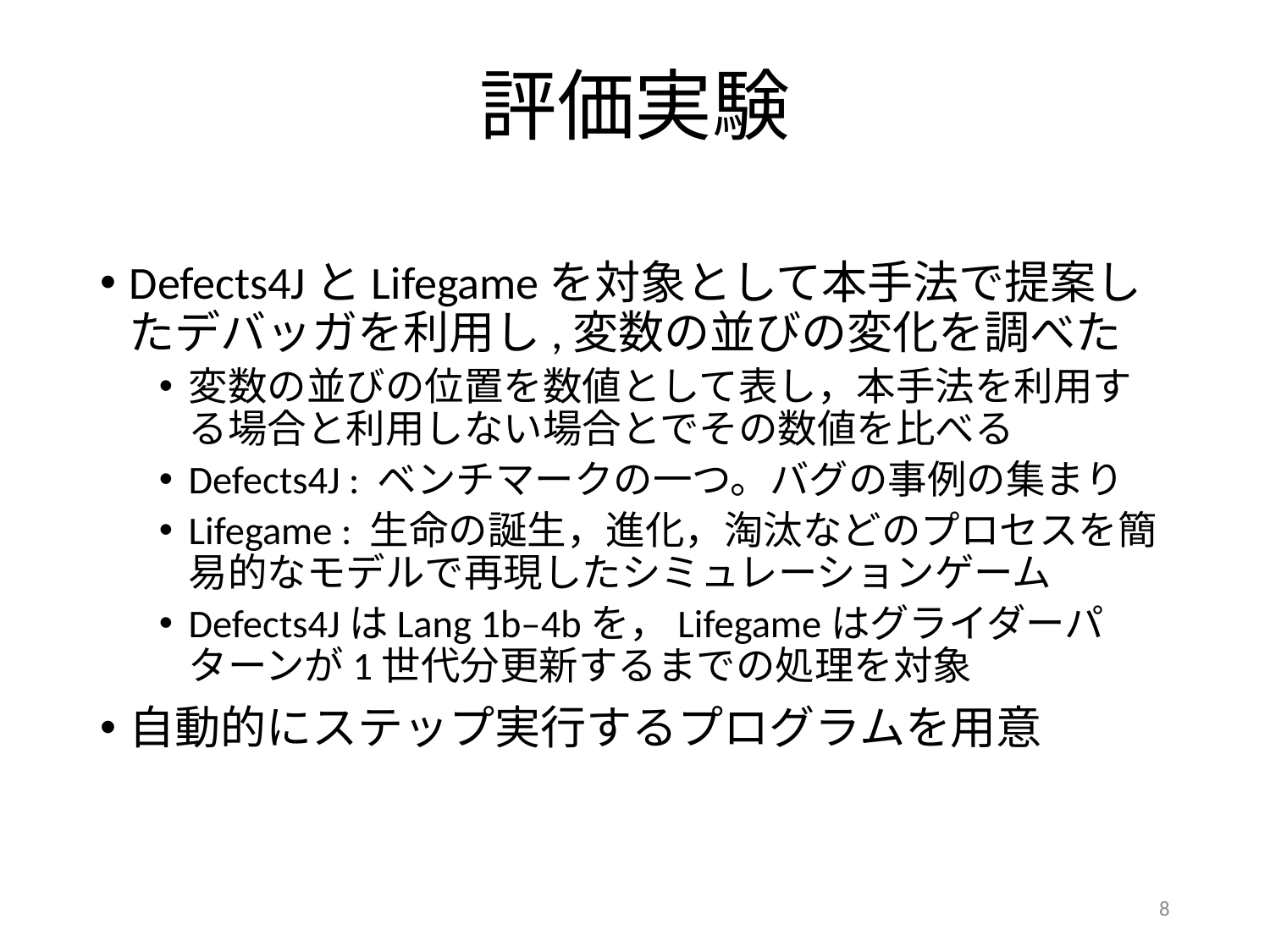

# 評価実験
Defects4JとLifegameを対象として本手法で提案したデバッガを利用し,変数の並びの変化を調べた
変数の並びの位置を数値として表し，本手法を利用する場合と利用しない場合とでその数値を比べる
Defects4J : ベンチマークの一つ。バグの事例の集まり
Lifegame : 生命の誕生，進化，淘汰などのプロセスを簡易的なモデルで再現したシミュレーションゲーム
Defects4JはLang 1b–4bを，Lifegameはグライダーパターンが1世代分更新するまでの処理を対象
自動的にステップ実行するプログラムを用意
8